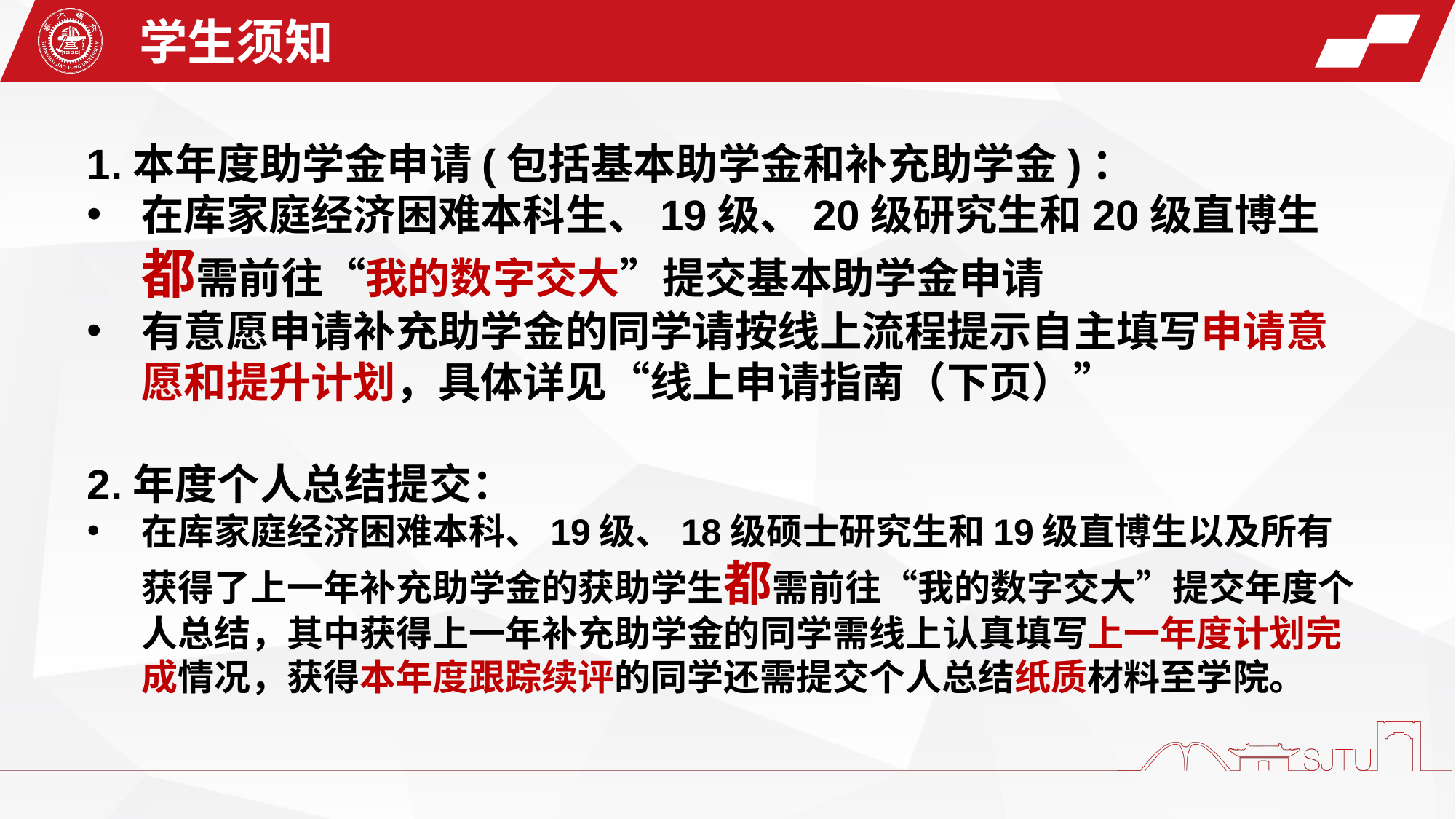

学生须知
1.本年度助学金申请(包括基本助学金和补充助学金)：
在库家庭经济困难本科生、19级、20级研究生和20级直博生都需前往“我的数字交大”提交基本助学金申请
有意愿申请补充助学金的同学请按线上流程提示自主填写申请意愿和提升计划，具体详见“线上申请指南（下页）”

2.年度个人总结提交：
在库家庭经济困难本科、19级、18级硕士研究生和19级直博生以及所有获得了上一年补充助学金的获助学生都需前往“我的数字交大”提交年度个人总结，其中获得上一年补充助学金的同学需线上认真填写上一年度计划完成情况，获得本年度跟踪续评的同学还需提交个人总结纸质材料至学院。